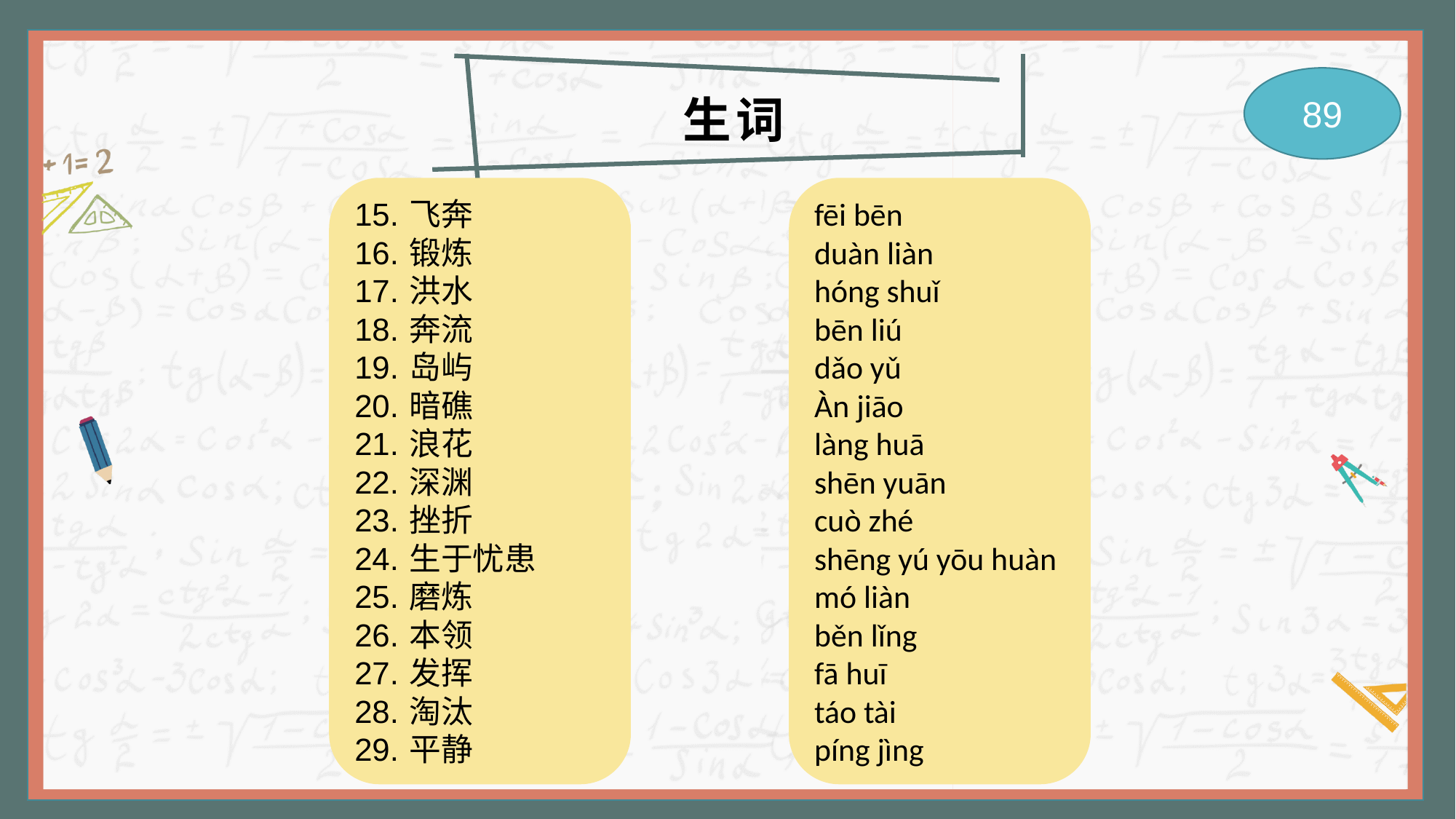

89
生词
fēi bēn
duàn liàn
hóng shuǐ
bēn liú
dǎo yǔ
Àn jiāo
làng huā
shēn yuān
cuò zhé
shēng yú yōu huàn mó liàn
běn lǐng
fā huī
táo tài
píng jìng
飞奔
锻炼
洪水
奔流
岛屿
暗礁
浪花
深渊
挫折
生于忧患
磨炼
本领
发挥
淘汰
平静